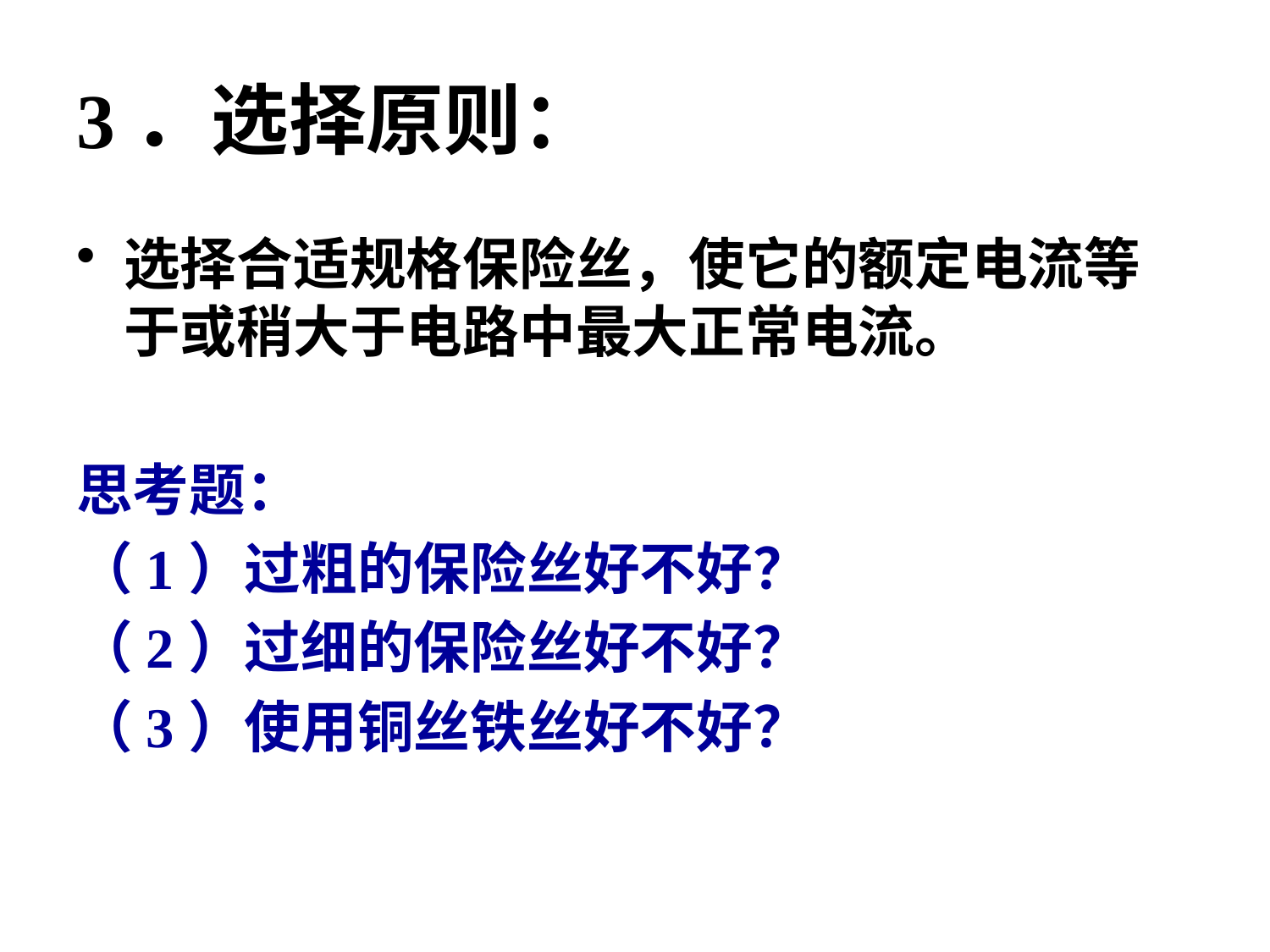

# 3．选择原则：
选择合适规格保险丝，使它的额定电流等于或稍大于电路中最大正常电流。

思考题：
（1）过粗的保险丝好不好？
（2）过细的保险丝好不好？
（3）使用铜丝铁丝好不好？